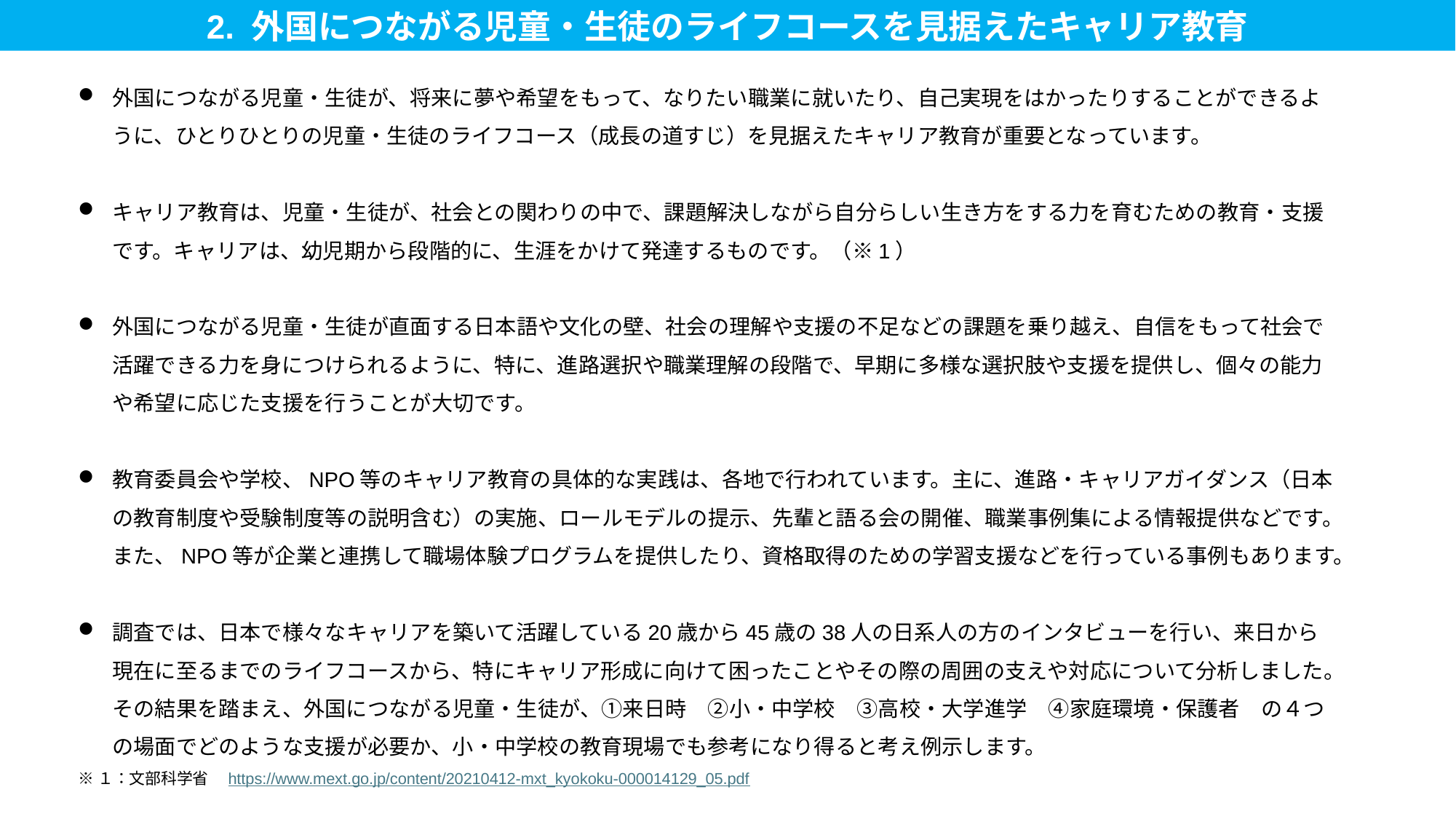

2. 外国につながる児童・生徒のライフコースを見据えたキャリア教育
外国につながる児童・生徒が、将来に夢や希望をもって、なりたい職業に就いたり、自己実現をはかったりすることができるように、ひとりひとりの児童・生徒のライフコース（成長の道すじ）を見据えたキャリア教育が重要となっています。

キャリア教育は、児童・生徒が、社会との関わりの中で、課題解決しながら自分らしい生き方をする力を育むための教育・支援です。キャリアは、幼児期から段階的に、生涯をかけて発達するものです。（※1）

外国につながる児童・生徒が直面する日本語や文化の壁、社会の理解や支援の不足などの課題を乗り越え、自信をもって社会で活躍できる力を身につけられるように、特に、進路選択や職業理解の段階で、早期に多様な選択肢や支援を提供し、個々の能力や希望に応じた支援を行うことが大切です。

教育委員会や学校、NPO等のキャリア教育の具体的な実践は、各地で行われています。主に、進路・キャリアガイダンス（日本の教育制度や受験制度等の説明含む）の実施、ロールモデルの提示、先輩と語る会の開催、職業事例集による情報提供などです。また、NPO等が企業と連携して職場体験プログラムを提供したり、資格取得のための学習支援などを行っている事例もあります。

調査では、日本で様々なキャリアを築いて活躍している20歳から45歳の38人の日系人の方のインタビューを行い、来日から現在に至るまでのライフコースから、特にキャリア形成に向けて困ったことやその際の周囲の支えや対応について分析しました。その結果を踏まえ、外国につながる児童・生徒が、①来日時　②小・中学校　③高校・大学進学　④家庭環境・保護者　の４つの場面でどのような支援が必要か、小・中学校の教育現場でも参考になり得ると考え例示します。
※１：文部科学省　https://www.mext.go.jp/content/20210412-mxt_kyokoku-000014129_05.pdf